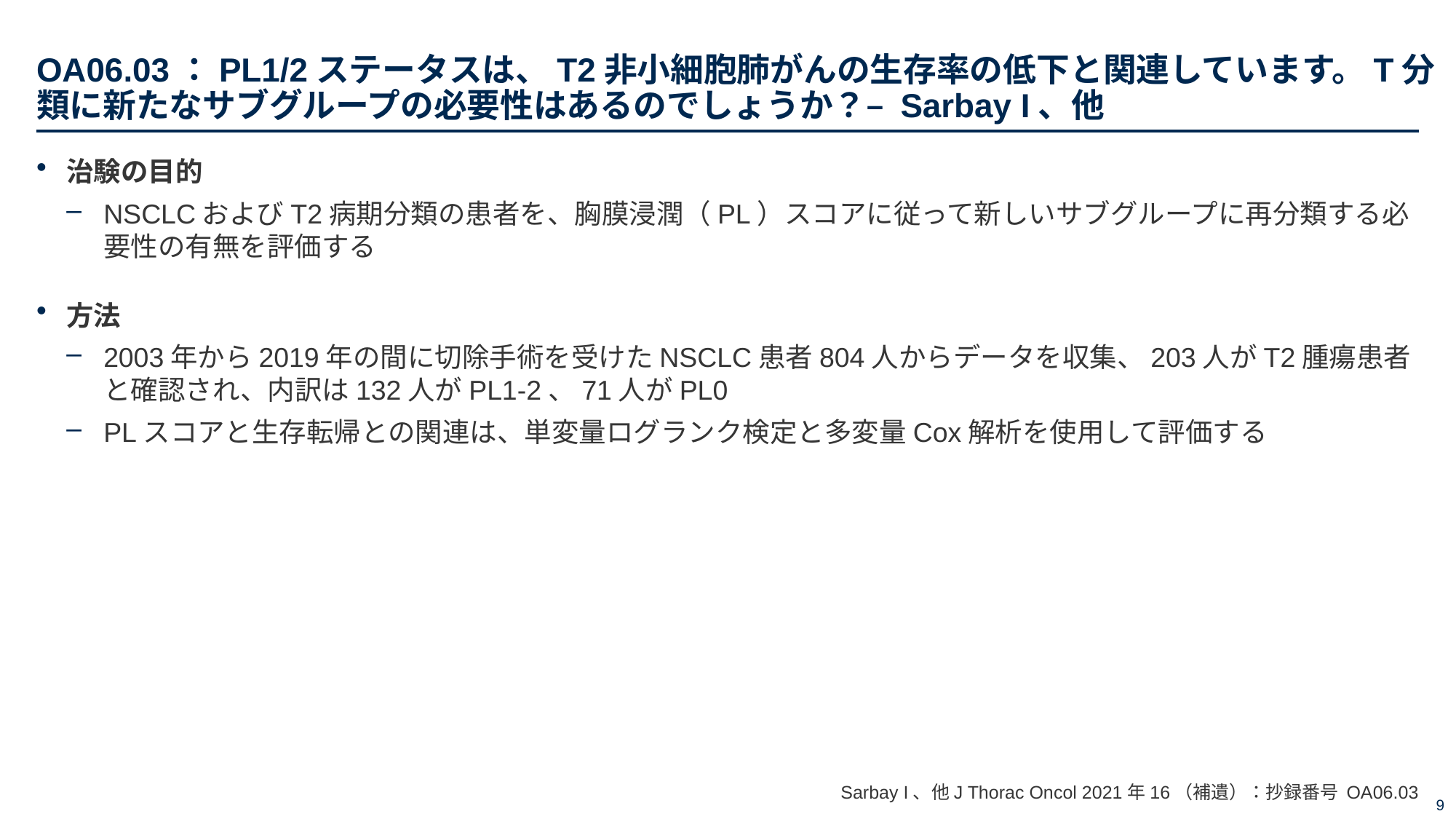

# OA06.03：PL1/2ステータスは、T2非小細胞肺がんの生存率の低下と関連しています。T分類に新たなサブグループの必要性はあるのでしょうか？– Sarbay I、他
治験の目的
NSCLCおよびT2病期分類の患者を、胸膜浸潤（PL）スコアに従って新しいサブグループに再分類する必要性の有無を評価する
方法
2003年から2019年の間に切除手術を受けたNSCLC患者804人からデータを収集、203人がT2腫瘍患者と確認され、内訳は132人がPL1-2、71人がPL0
PLスコアと生存転帰との関連は、単変量ログランク検定と多変量Cox解析を使用して評価する
Sarbay I、他J Thorac Oncol 2021年16（補遺）：抄録番号 OA06.03